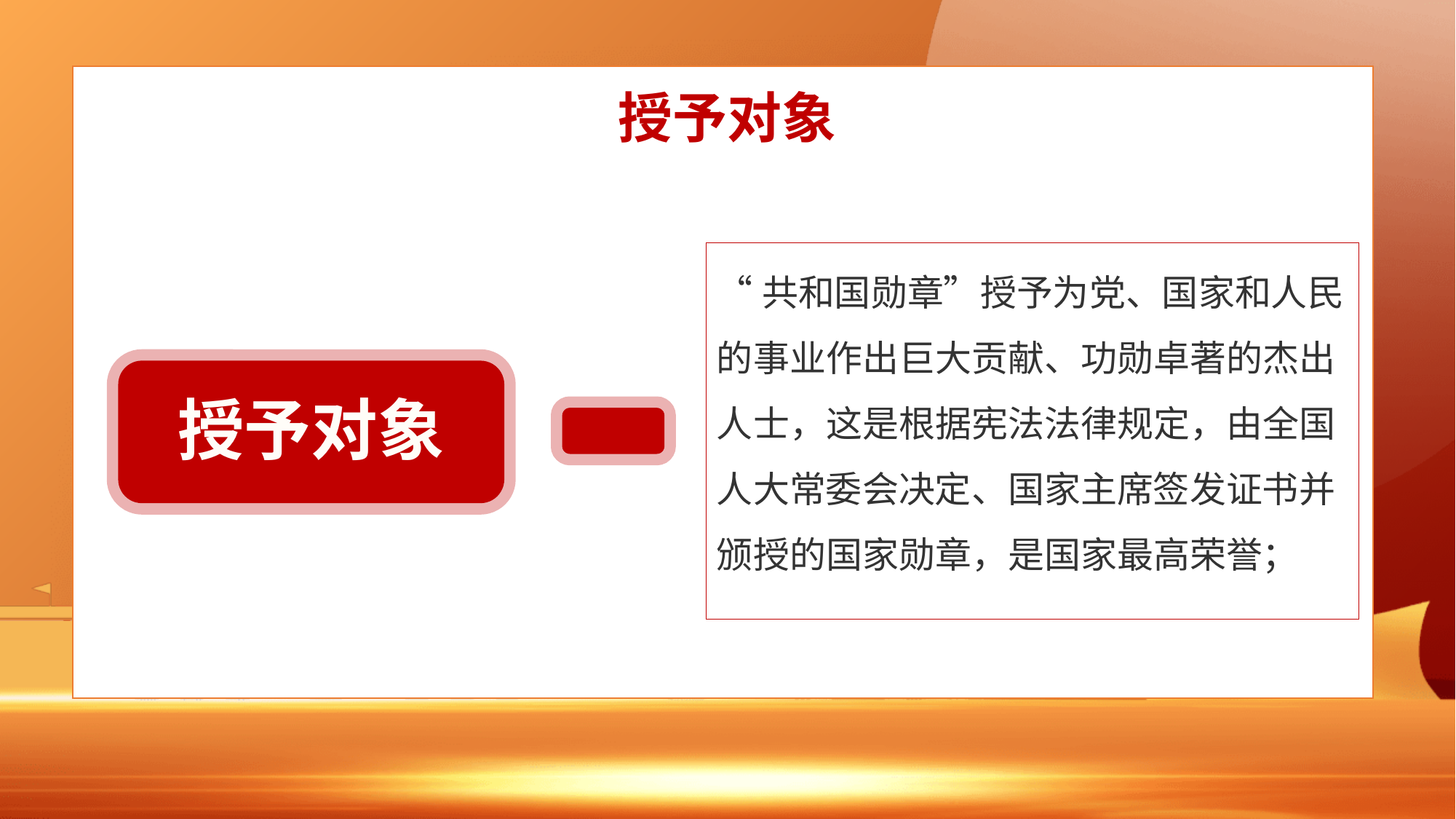

授予对象
“共和国勋章”授予为党、国家和人民的事业作出巨大贡献、功勋卓著的杰出人士，这是根据宪法法律规定，由全国人大常委会决定、国家主席签发证书并颁授的国家勋章，是国家最高荣誉；

授予对象